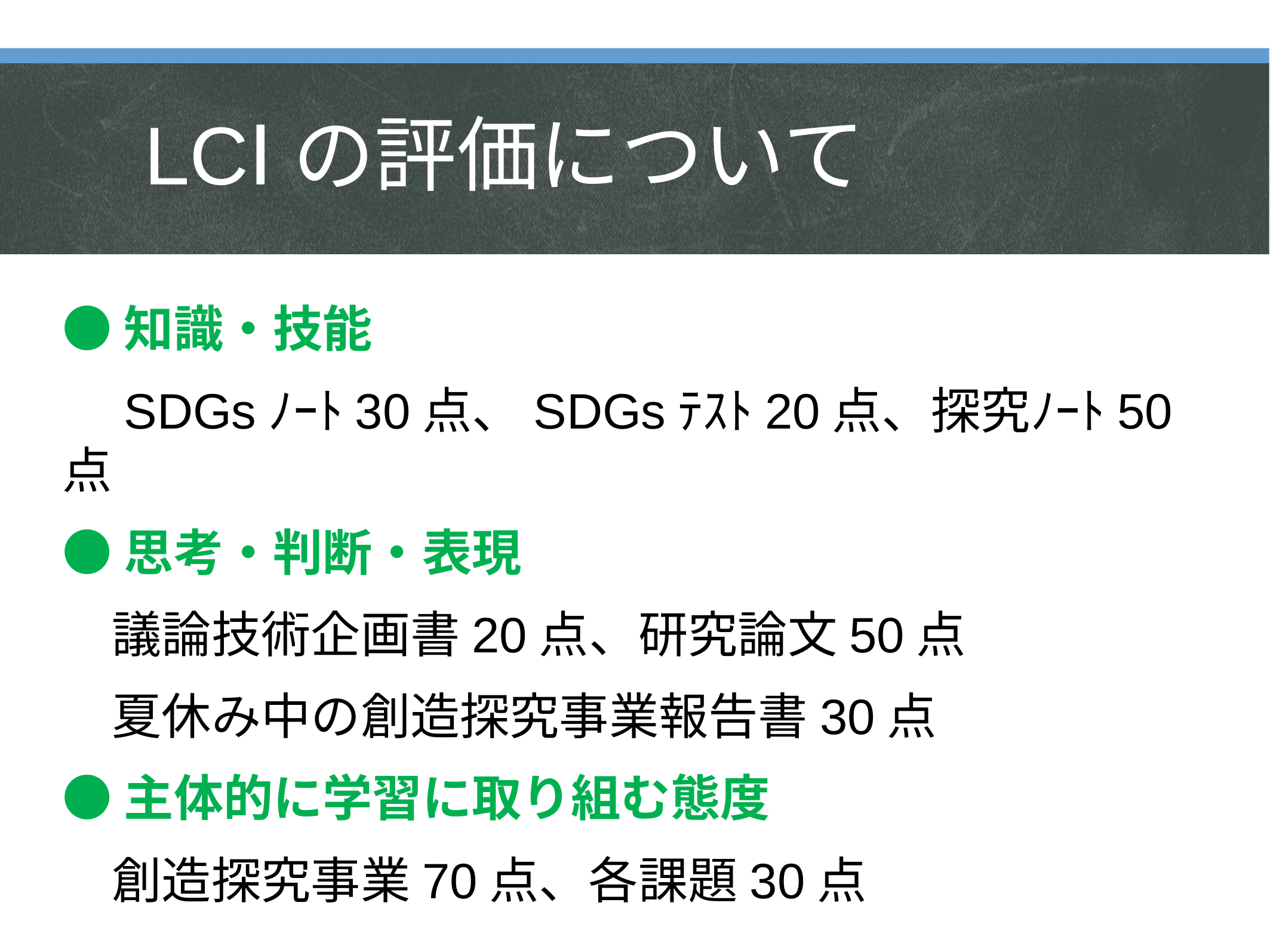

# LCⅠの評価について
●知識・技能
　SDGsﾉｰﾄ30点、SDGsﾃｽﾄ20点、探究ﾉｰﾄ50点
●思考・判断・表現
　議論技術企画書20点、研究論文50点
　夏休み中の創造探究事業報告書30点
●主体的に学習に取り組む態度
　創造探究事業70点、各課題30点